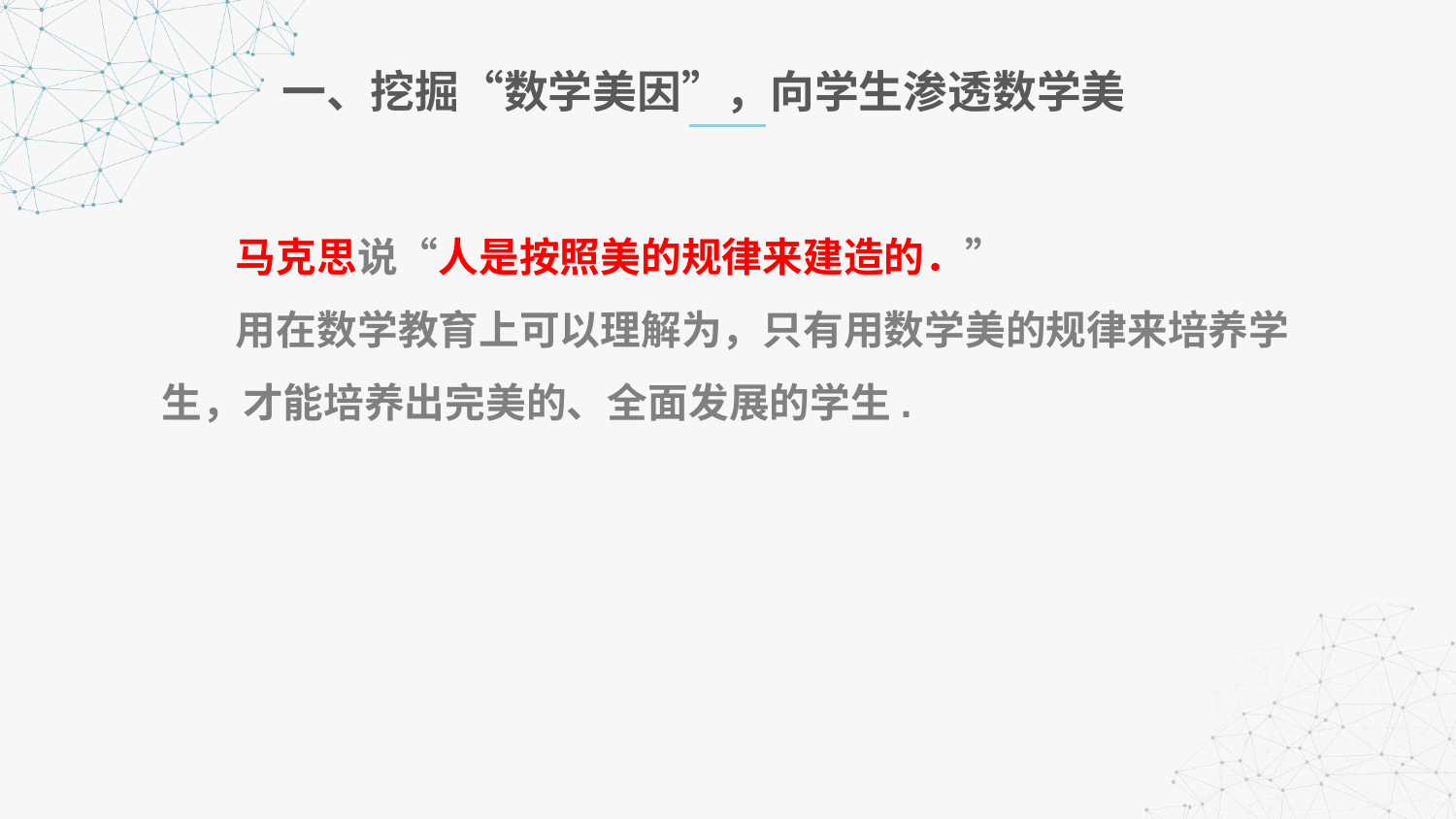

一、挖掘“数学美因”，向学生渗透数学美

       马克思说“人是按照美的规律来建造的．”
       用在数学教育上可以理解为，只有用数学美的规律来培养学生，才能培养出完美的、全面发展的学生.